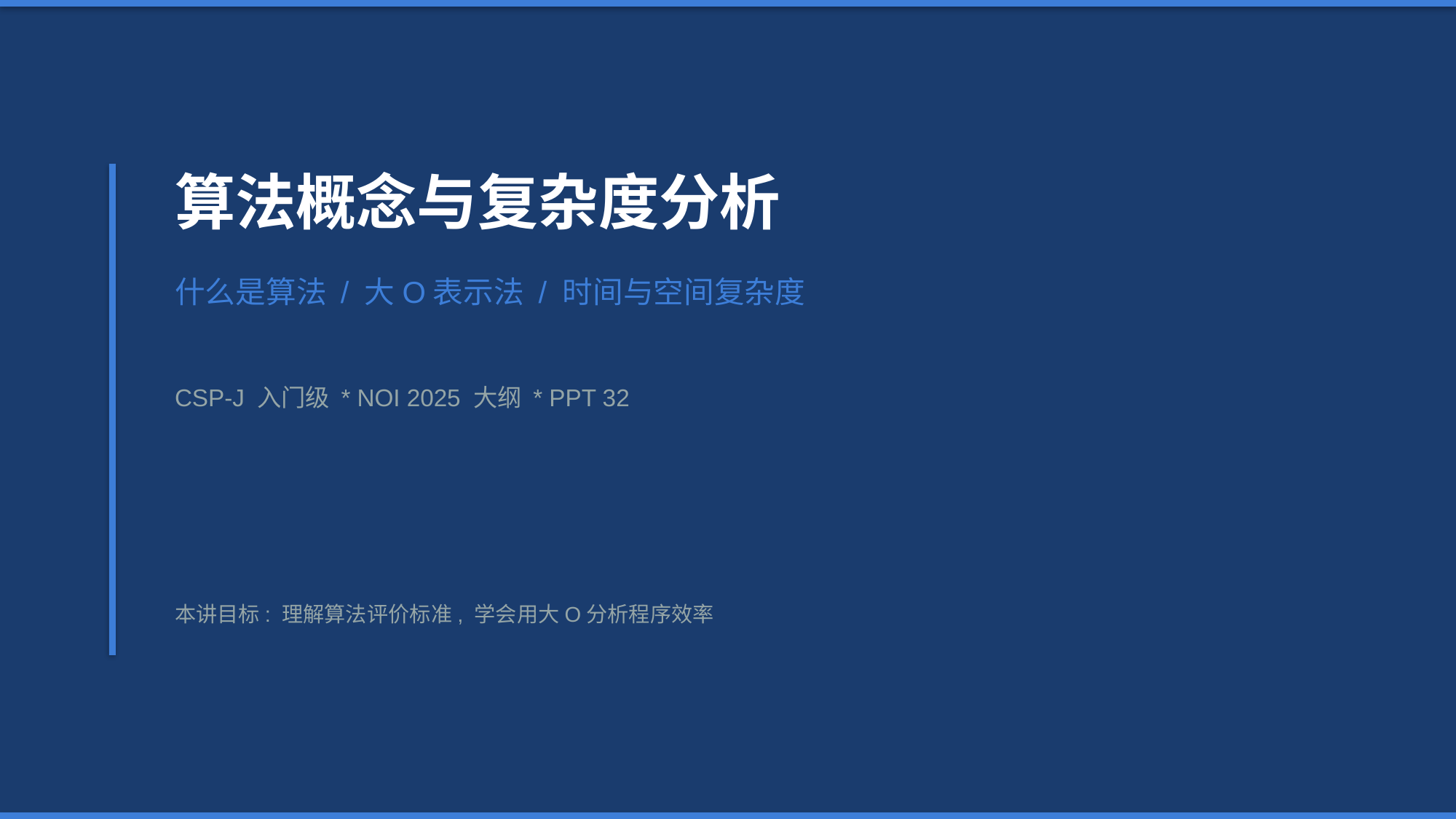

算法概念与复杂度分析
什么是算法 / 大O表示法 / 时间与空间复杂度
CSP-J 入门级 * NOI 2025 大纲 * PPT 32
本讲目标: 理解算法评价标准, 学会用大O分析程序效率